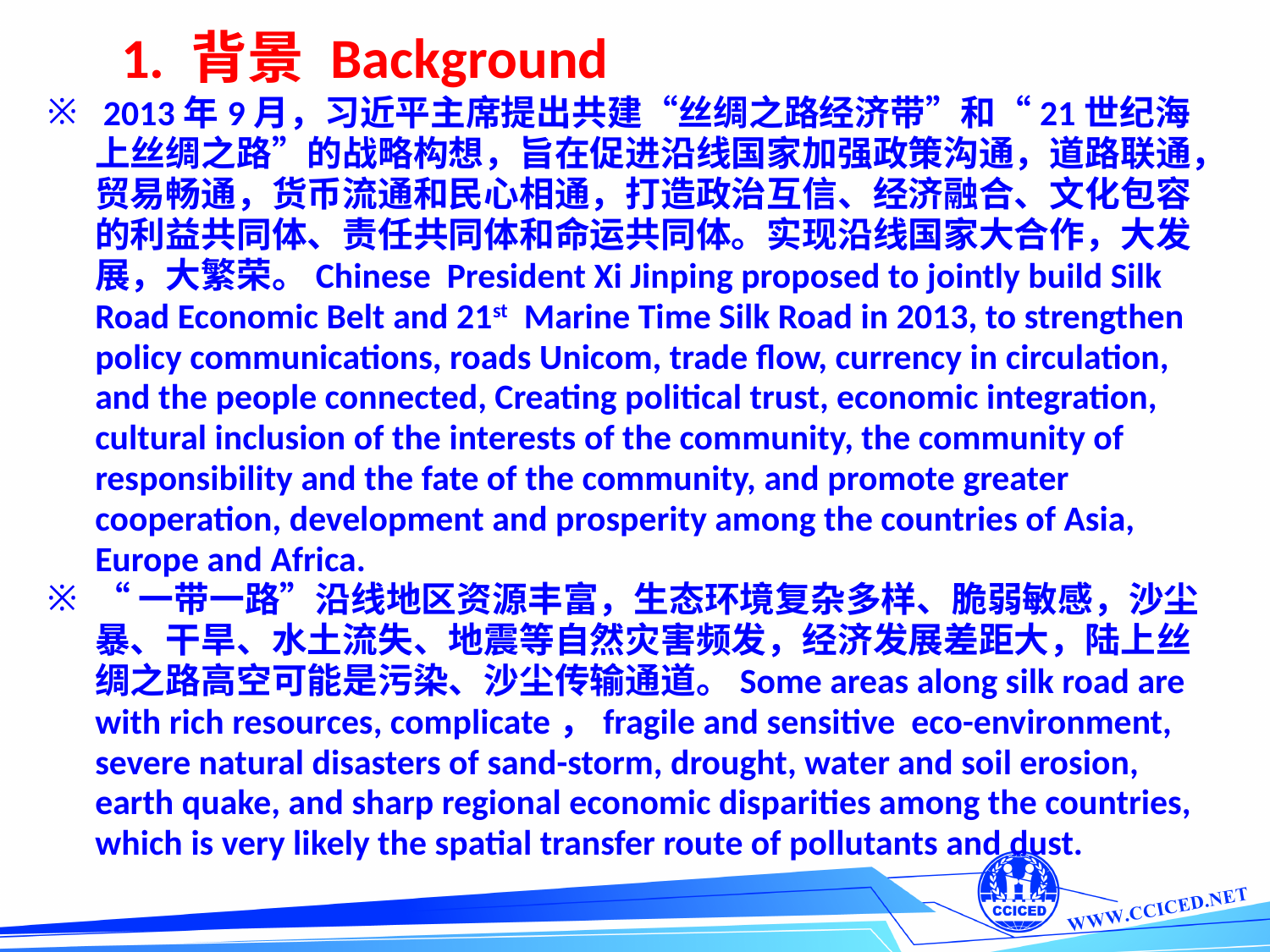

1. 背景 Background
 2013年9月，习近平主席提出共建“丝绸之路经济带”和“21世纪海上丝绸之路”的战略构想，旨在促进沿线国家加强政策沟通，道路联通，贸易畅通，货币流通和民心相通，打造政治互信、经济融合、文化包容的利益共同体、责任共同体和命运共同体。实现沿线国家大合作，大发展，大繁荣。Chinese  President Xi Jinping proposed to jointly build Silk Road Economic Belt and 21st  Marine Time Silk Road in 2013, to strengthen policy communications, roads Unicom, trade flow, currency in circulation, and the people connected, Creating political trust, economic integration, cultural inclusion of the interests of the community, the community of responsibility and the fate of the community, and promote greater cooperation, development and prosperity among the countries of Asia, Europe and Africa.
“一带一路”沿线地区资源丰富，生态环境复杂多样、脆弱敏感，沙尘暴、干旱、水土流失、地震等自然灾害频发，经济发展差距大，陆上丝绸之路高空可能是污染、沙尘传输通道。Some areas along silk road are with rich resources, complicate，fragile and sensitive  eco-environment, severe natural disasters of sand-storm, drought, water and soil erosion, earth quake, and sharp regional economic disparities among the countries, which is very likely the spatial transfer route of pollutants and dust.